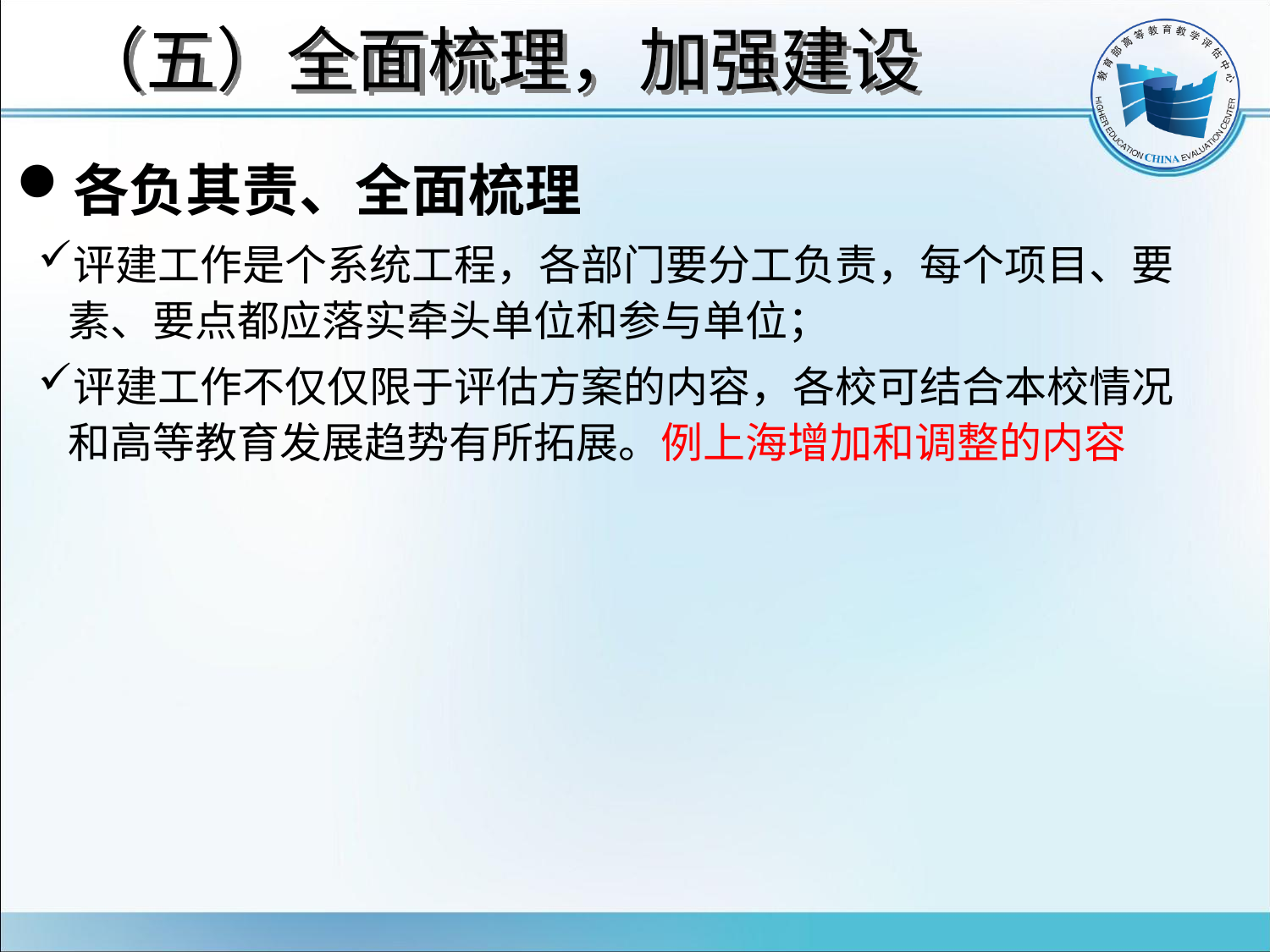

# （五）全面梳理，加强建设
各负其责、全面梳理
评建工作是个系统工程，各部门要分工负责，每个项目、要素、要点都应落实牵头单位和参与单位；
评建工作不仅仅限于评估方案的内容，各校可结合本校情况和高等教育发展趋势有所拓展。例上海增加和调整的内容

62